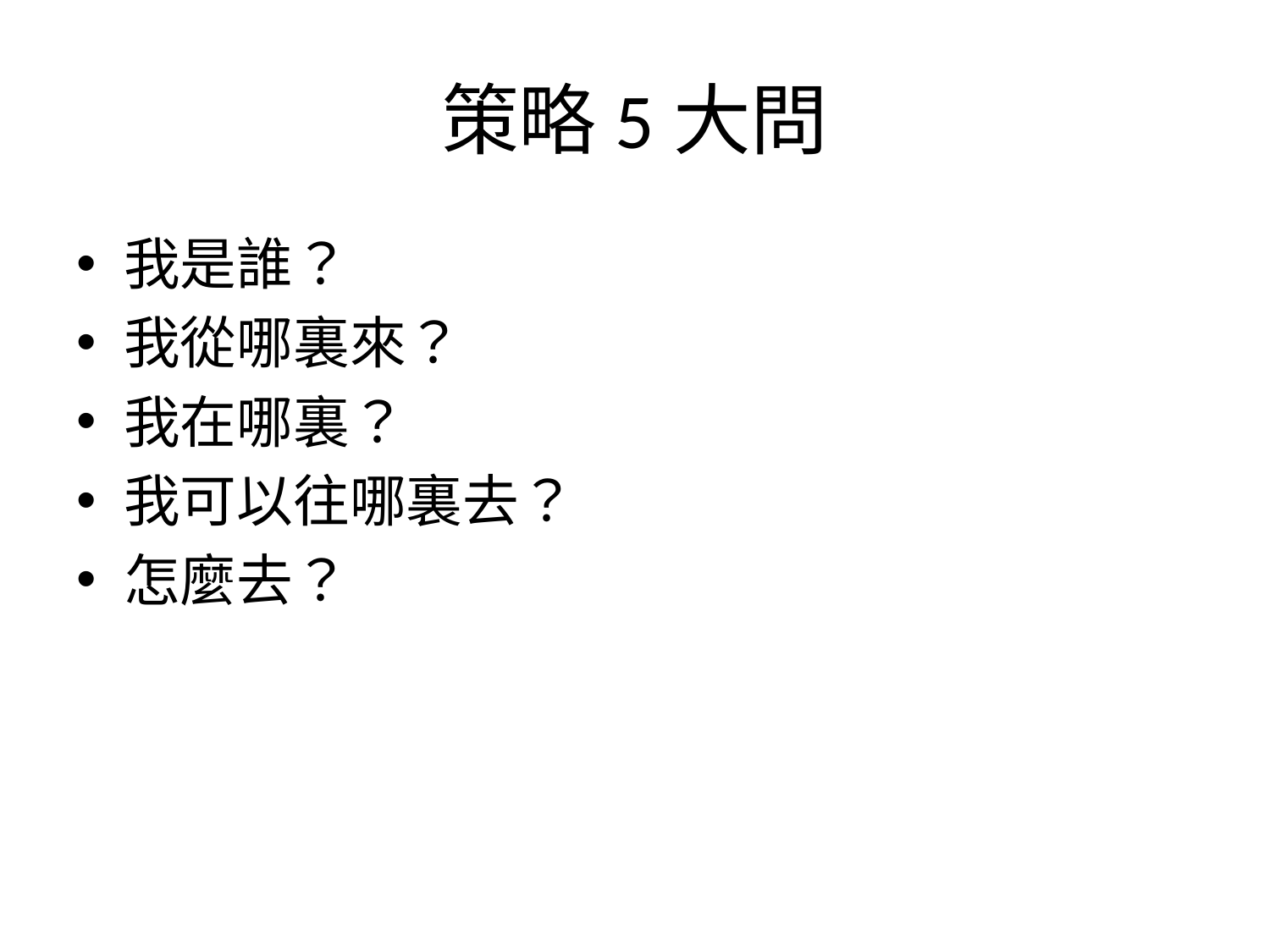

# 策略5大問
我是誰？
我從哪裏來？
我在哪裏？
我可以往哪裏去？
怎麼去？